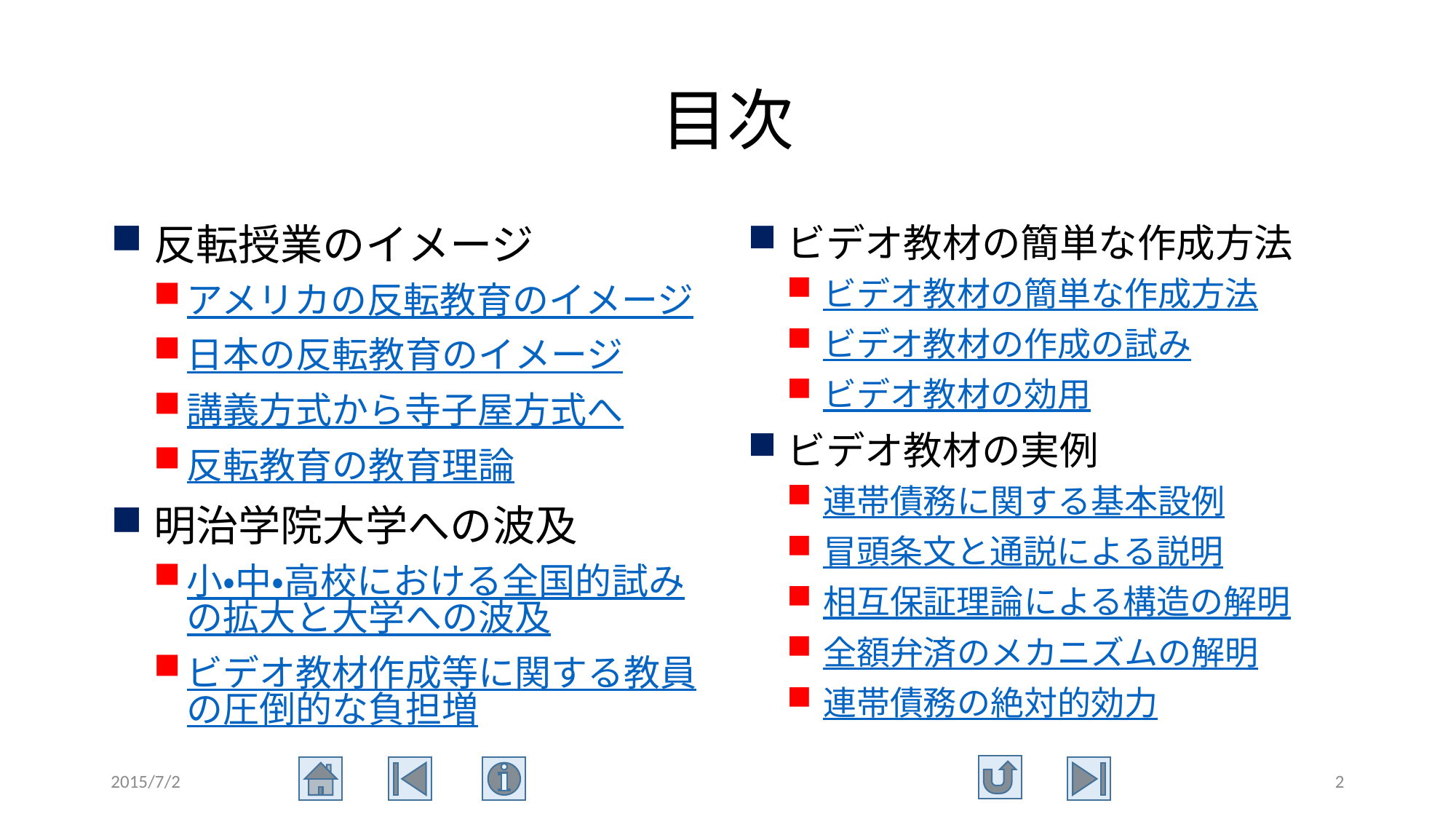

# 目次
反転授業のイメージ
アメリカの反転教育のイメージ
日本の反転教育のイメージ
講義方式から寺子屋方式へ
反転教育の教育理論
明治学院大学への波及
小・中・高校における全国的試みの拡大と大学への波及
ビデオ教材作成等に関する教員の圧倒的な負担増
ビデオ教材の簡単な作成方法
ビデオ教材の簡単な作成方法
ビデオ教材の作成の試み
ビデオ教材の効用
ビデオ教材の実例
連帯債務に関する基本設例
冒頭条文と通説による説明
相互保証理論による構造の解明
全額弁済のメカニズムの解明
連帯債務の絶対的効力
2015/7/2
2